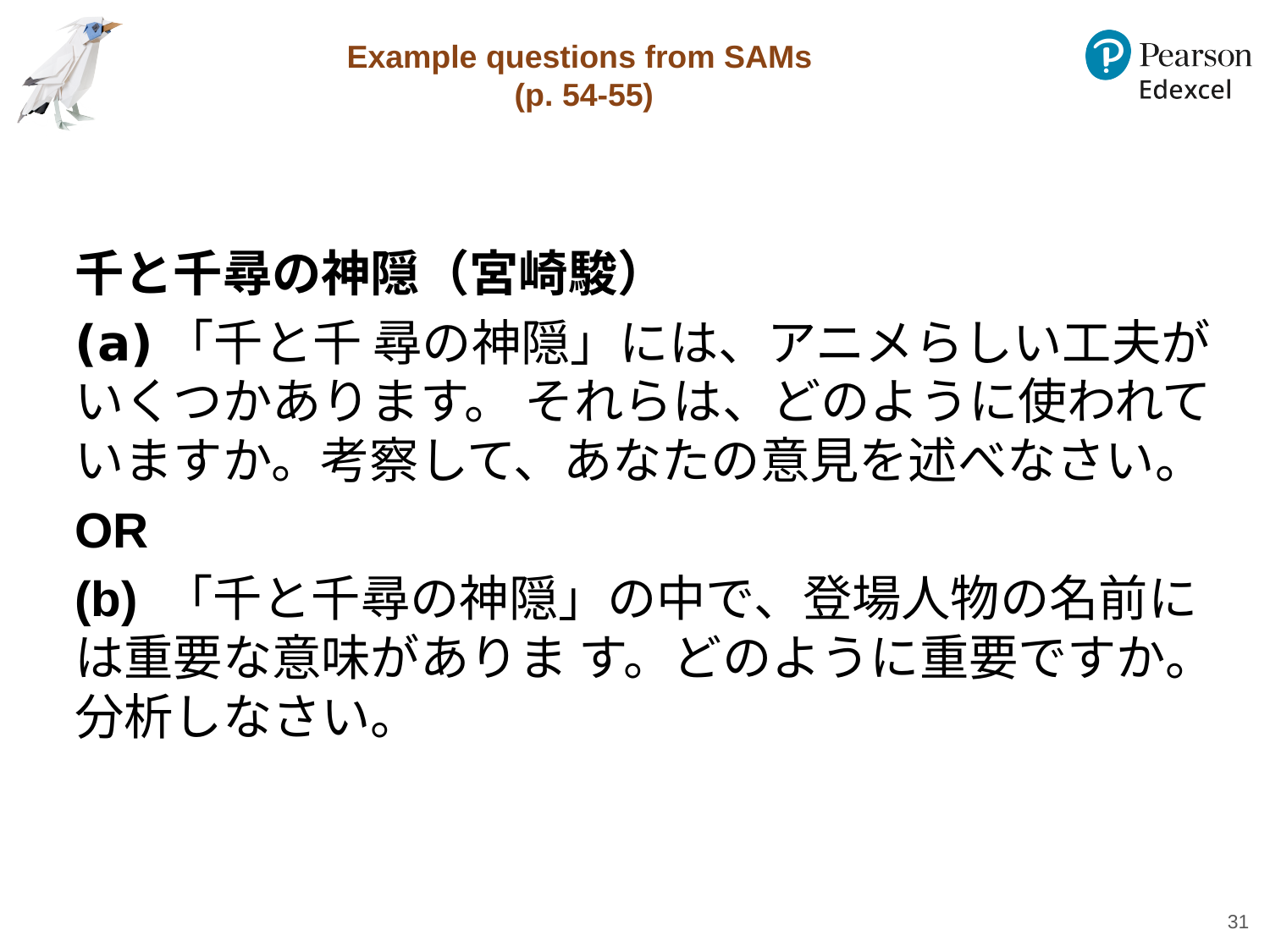

# Example questions from SAMs (p. 54-55)
千と千尋の神隠（宮崎駿）
(a)「千と千 尋の神隠」には、アニメらしい工夫が いくつかあります。 それらは、どのように使われていますか。考察して、あなたの意見を述べなさい。
OR
(b) 「千と千尋の神隠」の中で、登場人物の名前には重要な意味がありま す。どのように重要ですか。分析しなさい。